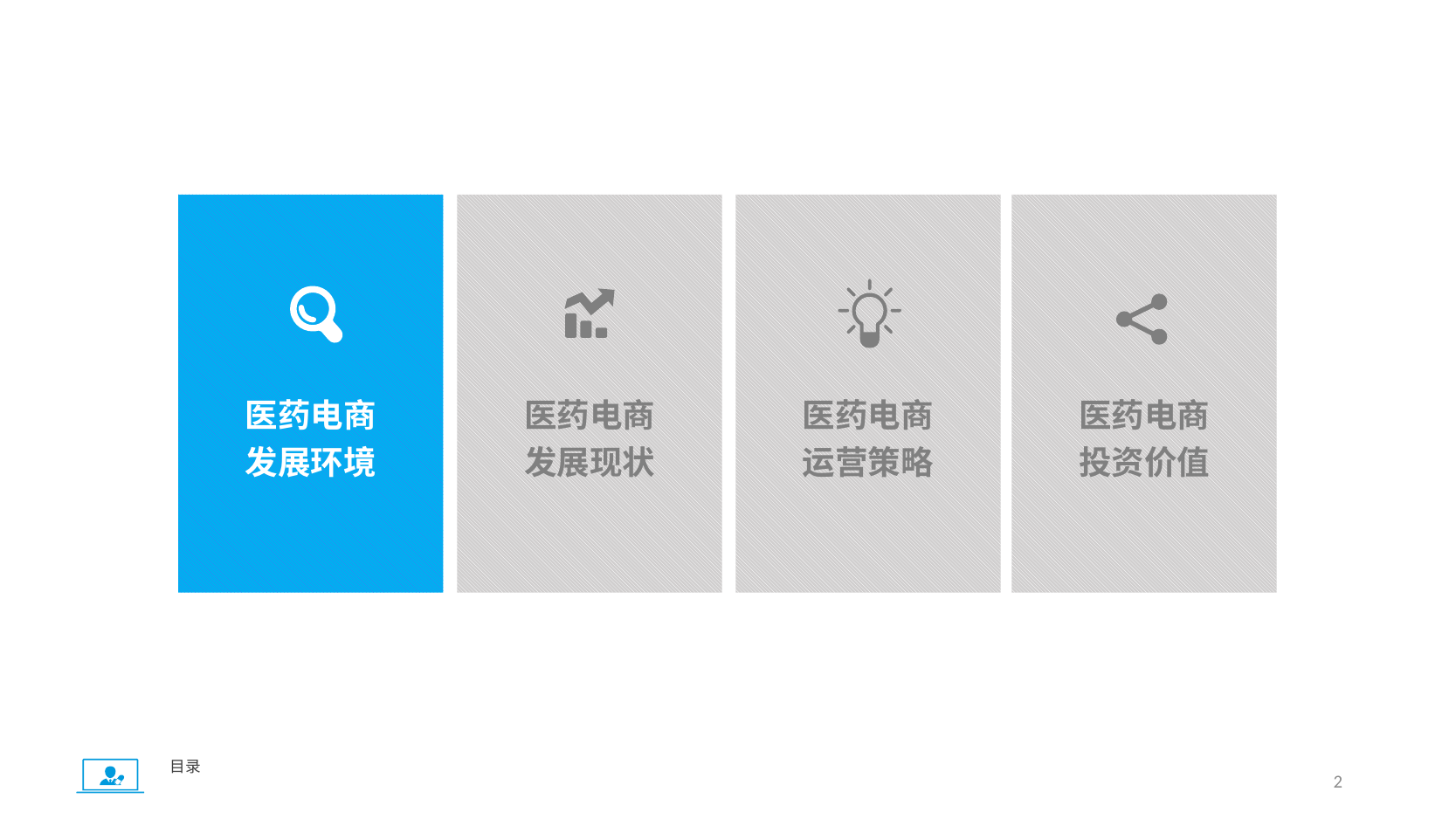

医药电商
发展环境
医药电商
发展现状
医药电商
运营策略
医药电商
投资价值
目录
2